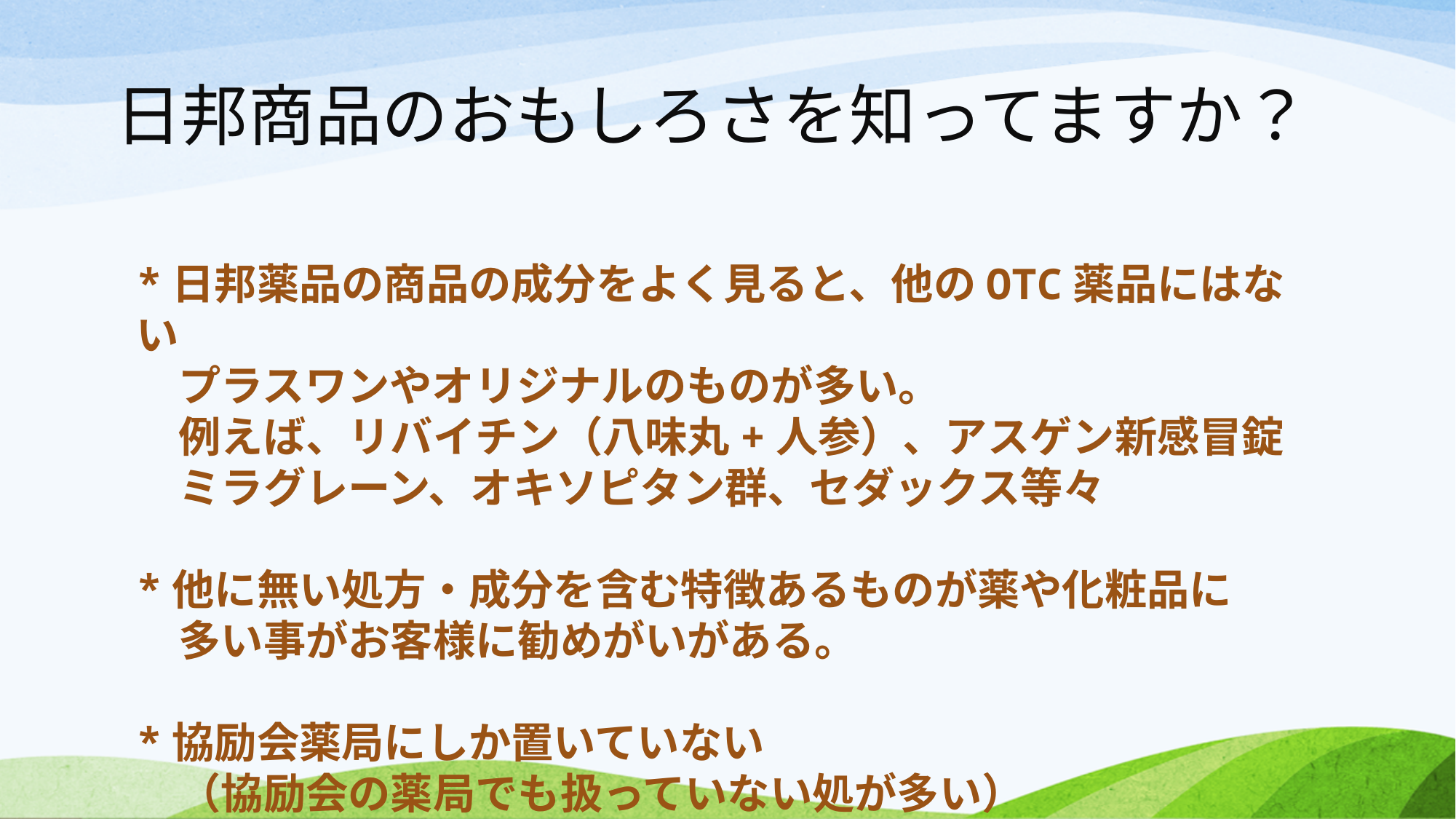

日邦商品のおもしろさを知ってますか？

*日邦薬品の商品の成分をよく見ると、他のOTC薬品にはない
　プラスワンやオリジナルのものが多い。
　例えば、リバイチン（八味丸+人参）、アスゲン新感冒錠
　ミラグレーン、オキソピタン群、セダックス等々

*他に無い処方・成分を含む特徴あるものが薬や化粧品に
　多い事がお客様に勧めがいがある。

*協励会薬局にしか置いていない
　（協励会の薬局でも扱っていない処が多い）